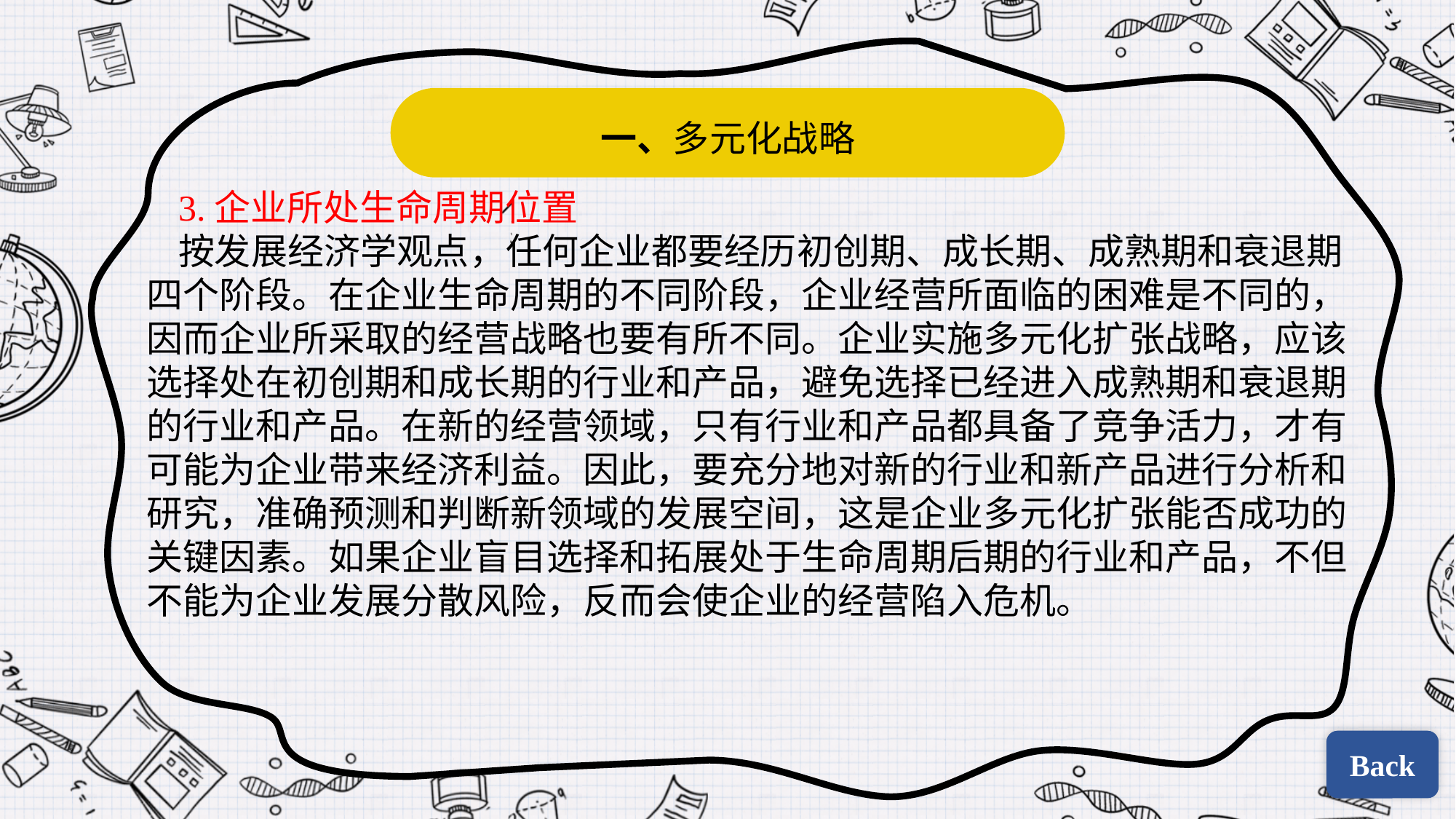

一、多元化战略
3.企业所处生命周期位置
按发展经济学观点，任何企业都要经历初创期、成长期、成熟期和衰退期四个阶段。在企业生命周期的不同阶段，企业经营所面临的困难是不同的，因而企业所采取的经营战略也要有所不同。企业实施多元化扩张战略，应该选择处在初创期和成长期的行业和产品，避免选择已经进入成熟期和衰退期的行业和产品。在新的经营领域，只有行业和产品都具备了竞争活力，才有可能为企业带来经济利益。因此，要充分地对新的行业和新产品进行分析和研究，准确预测和判断新领域的发展空间，这是企业多元化扩张能否成功的关键因素。如果企业盲目选择和拓展处于生命周期后期的行业和产品，不但不能为企业发展分散风险，反而会使企业的经营陷入危机。

Back